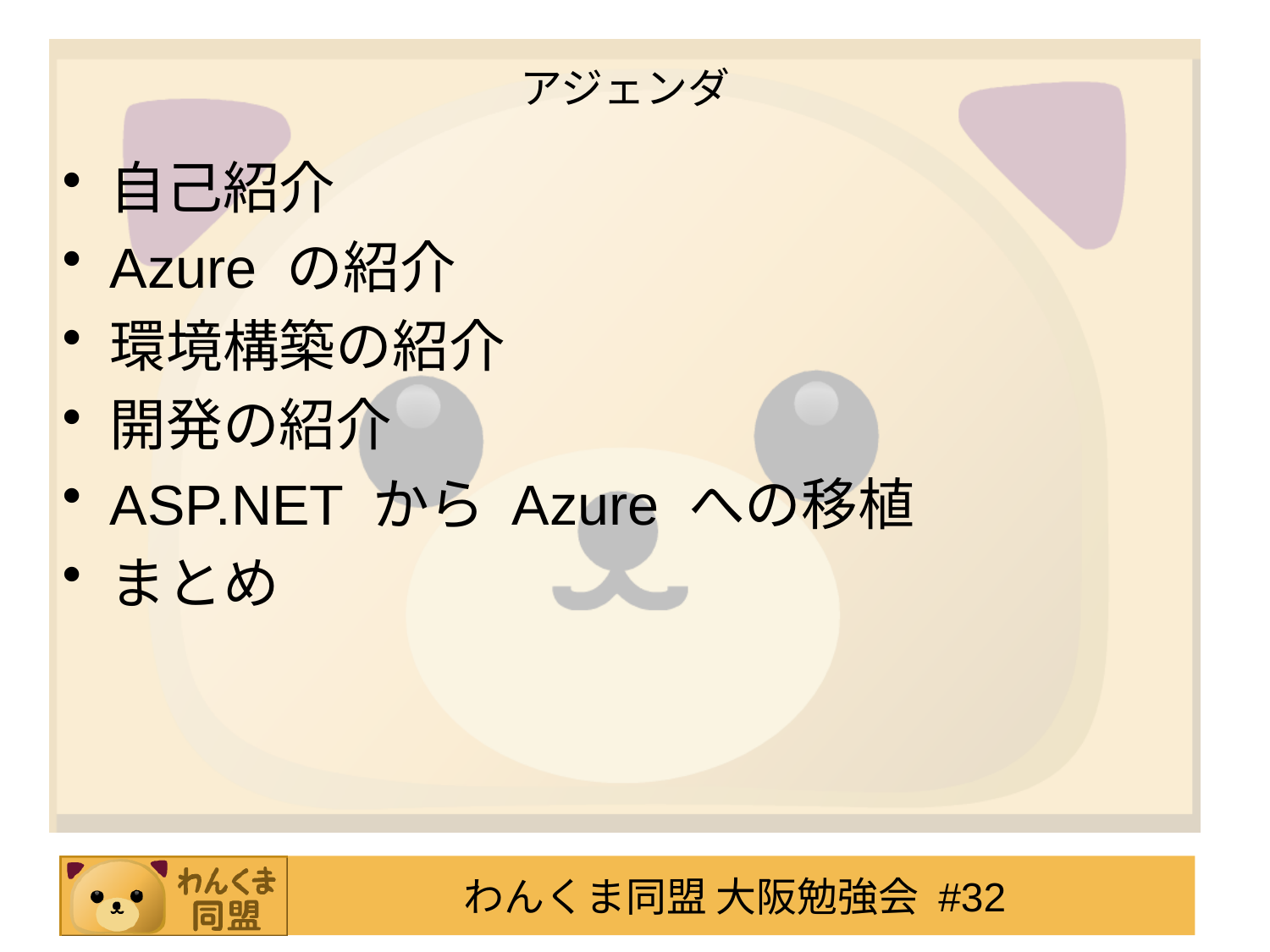

# アジェンダ
自己紹介
Azure の紹介
環境構築の紹介
開発の紹介
ASP.NET から Azure への移植
まとめ